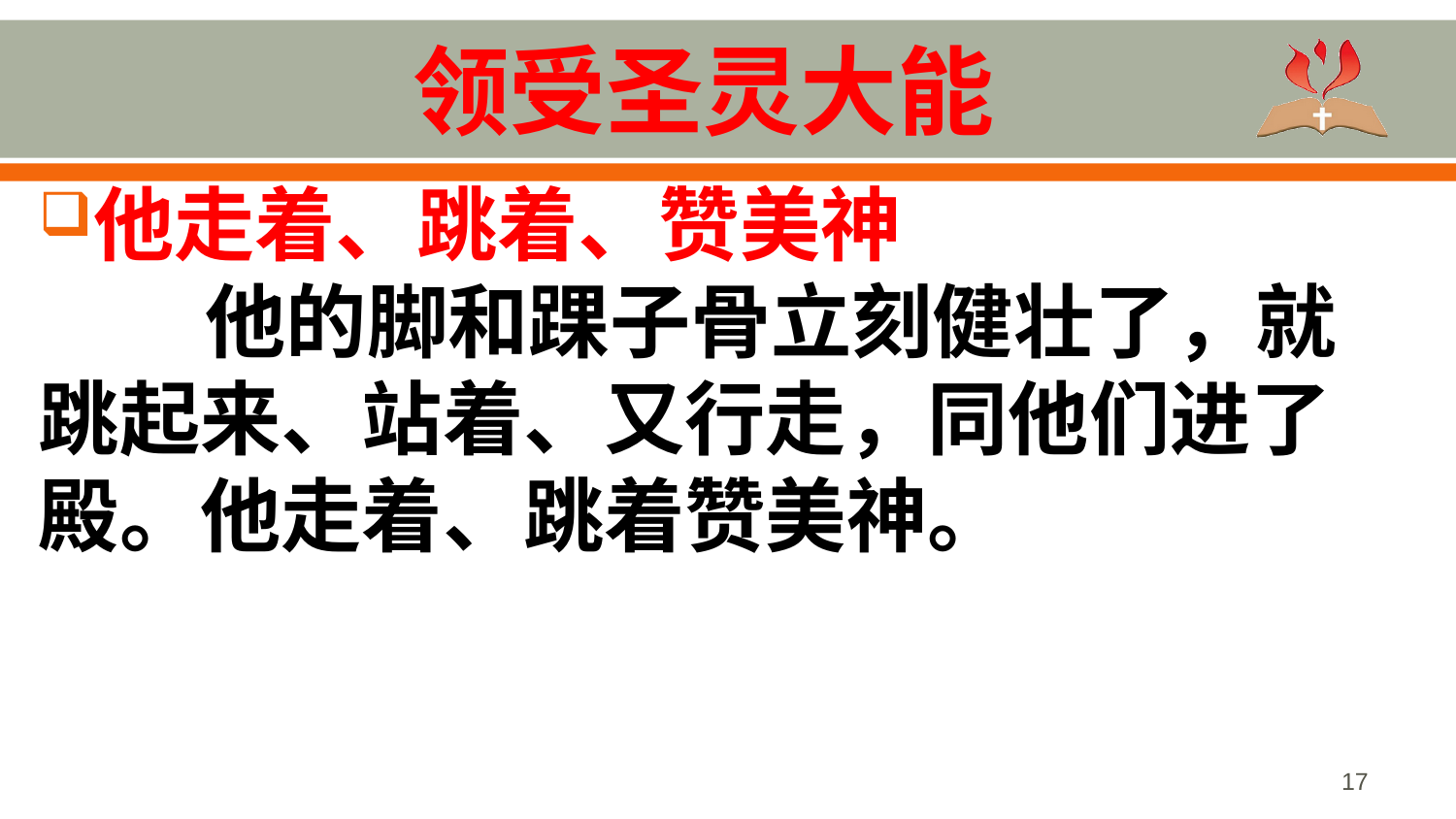

# 领受圣灵大能
他走着、跳着、赞美神
        他的脚和踝子骨立刻健壮了，就跳起来、站着、又行走，同他们进了殿。他走着、跳着赞美神。

17